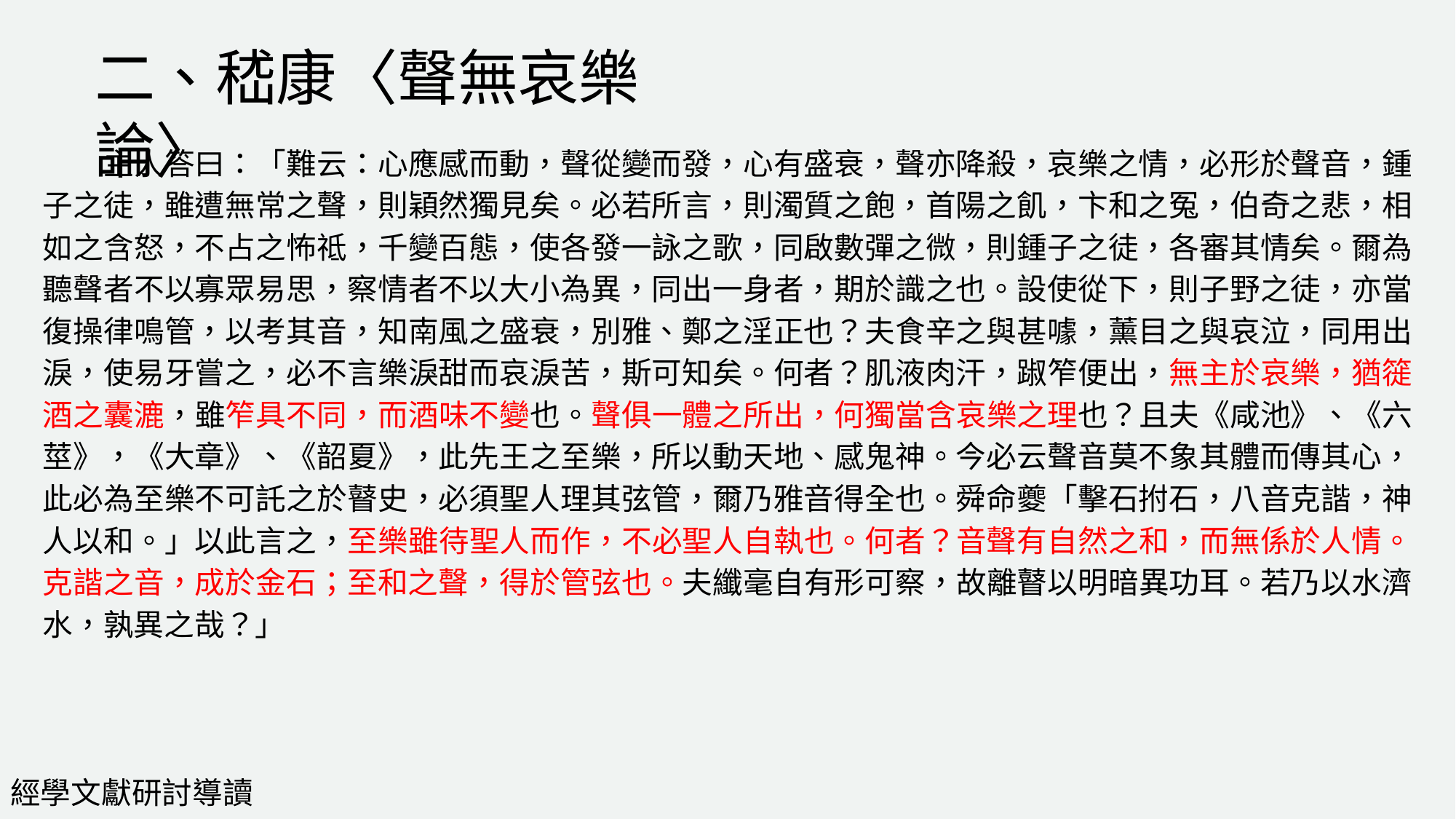

二、嵇康〈聲無哀樂論〉
　　主人答曰：「難云：心應感而動，聲從變而發，心有盛衰，聲亦降殺，哀樂之情，必形於聲音，鍾子之徒，雖遭無常之聲，則穎然獨見矣。必若所言，則濁質之飽，首陽之飢，卞和之冤，伯奇之悲，相如之含怒，不占之怖祗，千變百態，使各發一詠之歌，同啟數彈之微，則鍾子之徒，各審其情矣。爾為聽聲者不以寡眾易思，察情者不以大小為異，同出一身者，期於識之也。設使從下，則子野之徒，亦當復操律鳴管，以考其音，知南風之盛衰，別雅、鄭之淫正也？夫食辛之與甚噱，薰目之與哀泣，同用出淚，使易牙嘗之，必不言樂淚甜而哀淚苦，斯可知矣。何者？肌液肉汗，踧笮便出，無主於哀樂，猶簁酒之囊漉，雖笮具不同，而酒味不變也。聲俱一體之所出，何獨當含哀樂之理也？且夫《咸池》、《六莖》，《大章》、《韶夏》，此先王之至樂，所以動天地、感鬼神。今必云聲音莫不象其體而傳其心，此必為至樂不可託之於瞽史，必須聖人理其弦管，爾乃雅音得全也。舜命夔「擊石拊石，八音克諧，神人以和。」以此言之，至樂雖待聖人而作，不必聖人自執也。何者？音聲有自然之和，而無係於人情。克諧之音，成於金石；至和之聲，得於管弦也。夫纖毫自有形可察，故離瞽以明暗異功耳。若乃以水濟水，孰異之哉？」